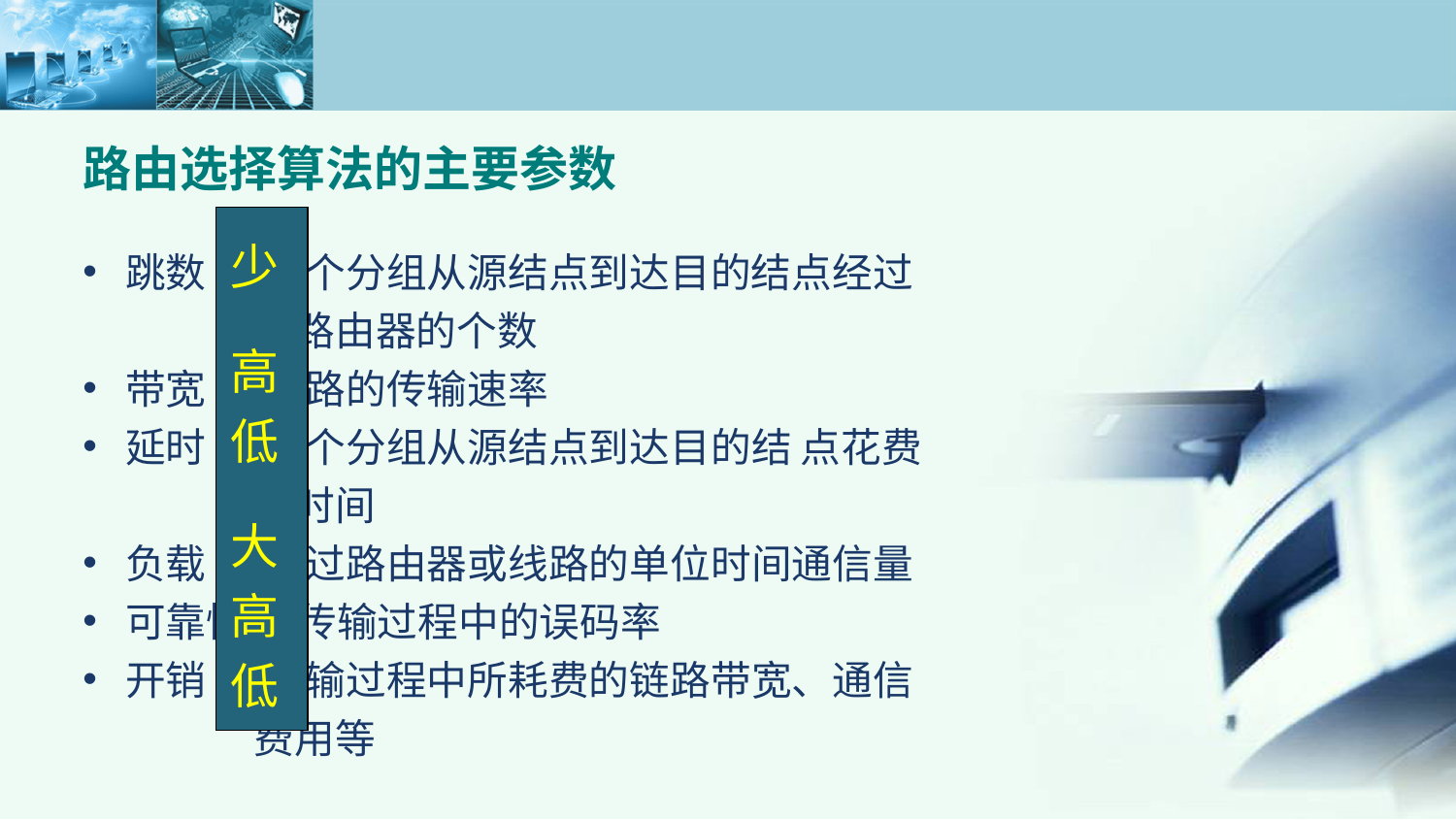

路由选择算法的主要参数
少

高
低

大
高
低
跳数 — 一个分组从源结点到达目的结点经过
                  的路由器的个数
带宽 — 链路的传输速率
延时 — 一个分组从源结点到达目的结 点花费
                  的时间
负载 — 通过路由器或线路的单位时间通信量
可靠性 —传输过程中的误码率
开销 — 传输过程中所耗费的链路带宽、通信
                  费用等